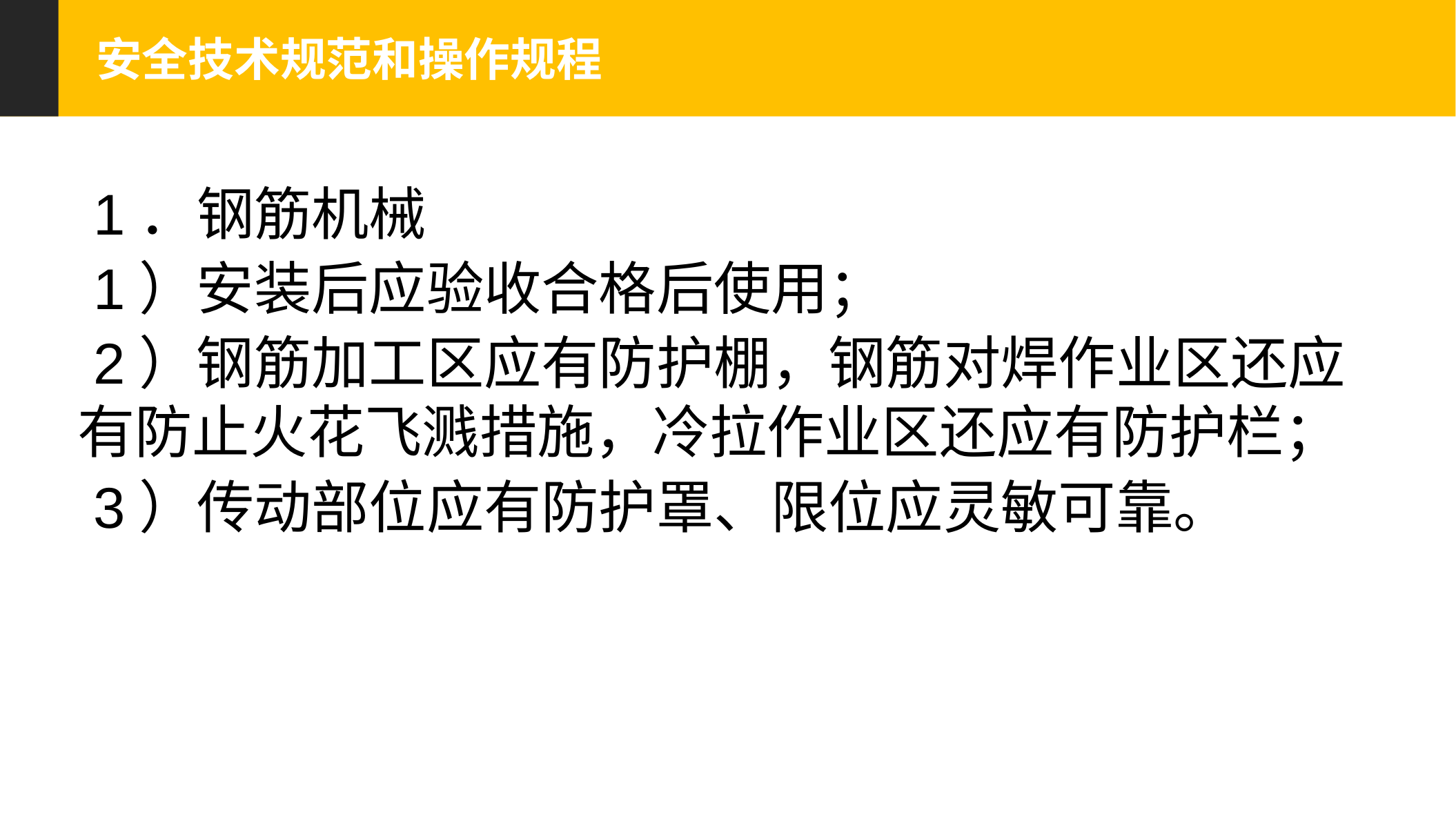

安全技术规范和操作规程
 1．钢筋机械
 1）安装后应验收合格后使用；
 2）钢筋加工区应有防护棚，钢筋对焊作业区还应有防止火花飞溅措施，冷拉作业区还应有防护栏；
 3）传动部位应有防护罩、限位应灵敏可靠。